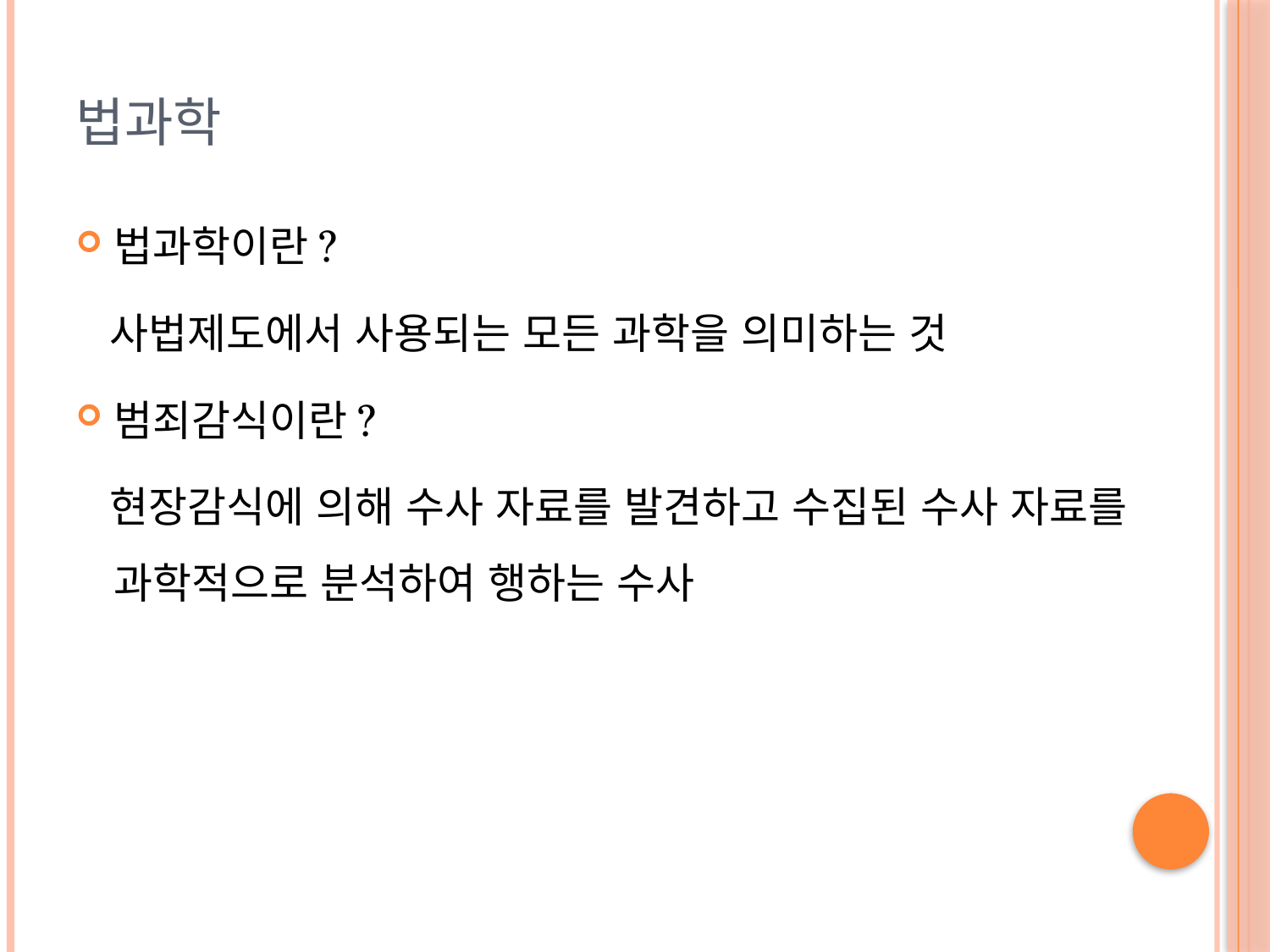

# 법과학
법과학이란?
  사법제도에서 사용되는 모든 과학을 의미하는 것
범죄감식이란?
  현장감식에 의해 수사 자료를 발견하고 수집된 수사 자료를 과학적으로 분석하여 행하는 수사